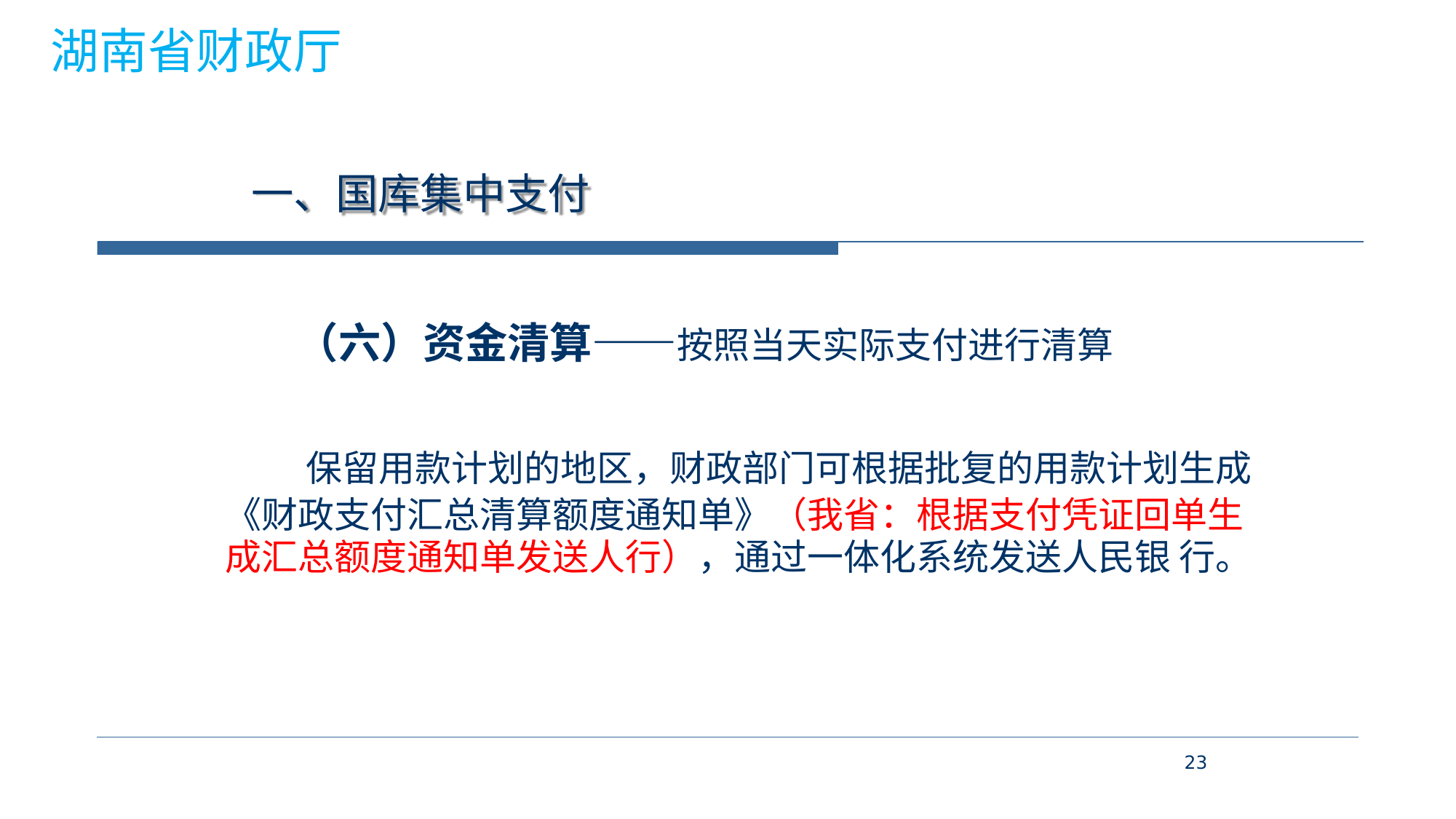

湖南省财政厅

# 一、国库集中支付
（六）资金清算——按照当天实际支付进行清算

保留用款计划的地区，财政部门可根据批复的用款计划生成
《财政支付汇总清算额度通知单》（我省：根据支付凭证回单生成汇总额度通知单发送人行），通过一体化系统发送人民银 行。

23